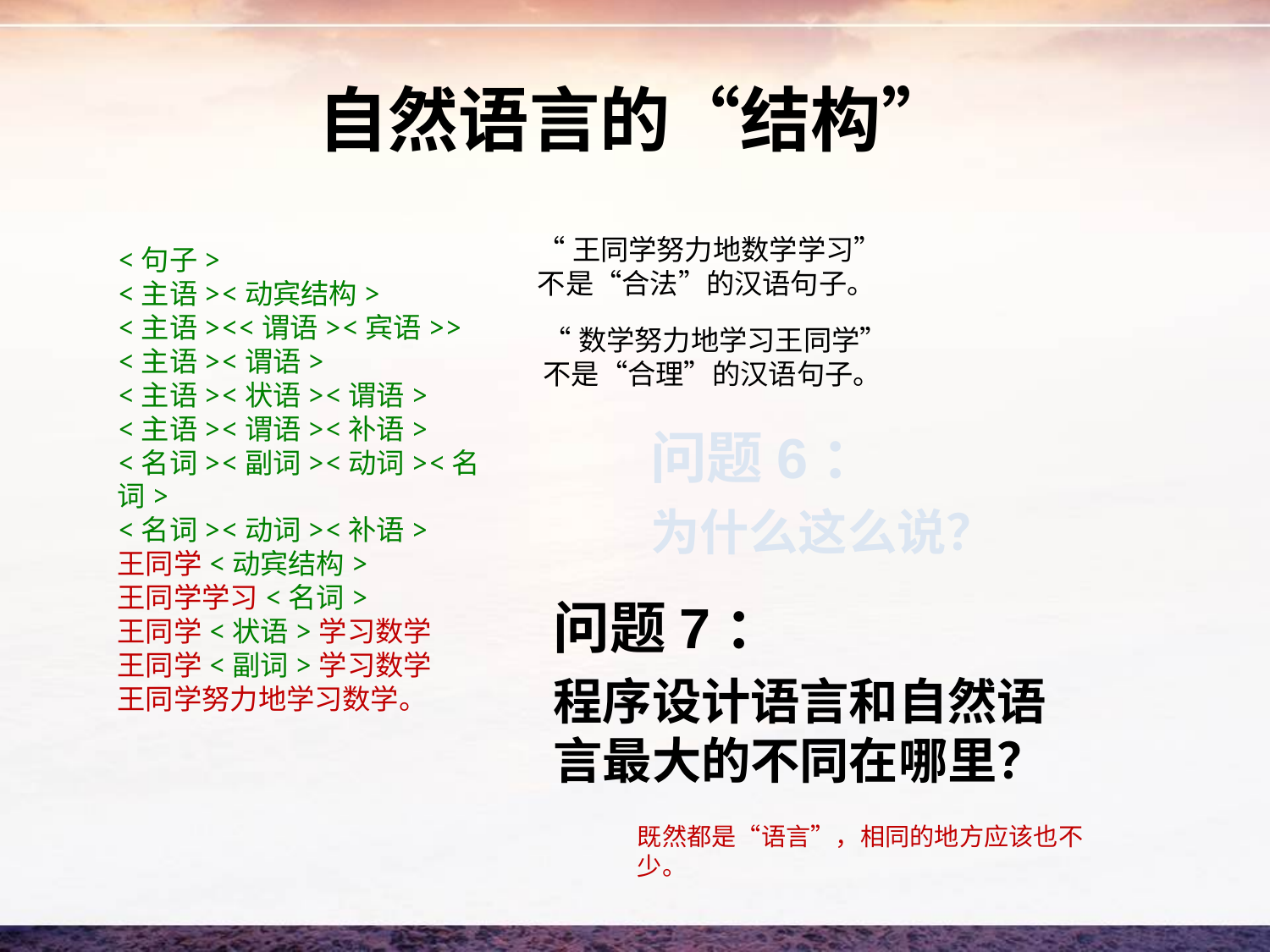

# 自然语言的“结构”
“王同学努力地数学学习”
不是“合法”的汉语句子。
<句子>
<主语><动宾结构>
<主语><<谓语><宾语>>
<主语><谓语>
<主语><状语><谓语>
<主语><谓语><补语>
<名词><副词><动词><名词>
<名词><动词><补语>
王同学<动宾结构>
王同学学习<名词>
王同学<状语>学习数学
王同学<副词>学习数学
王同学努力地学习数学。
“数学努力地学习王同学”
不是“合理”的汉语句子。
问题6：
为什么这么说？
问题7：
程序设计语言和自然语言最大的不同在哪里？
既然都是“语言”，相同的地方应该也不少。